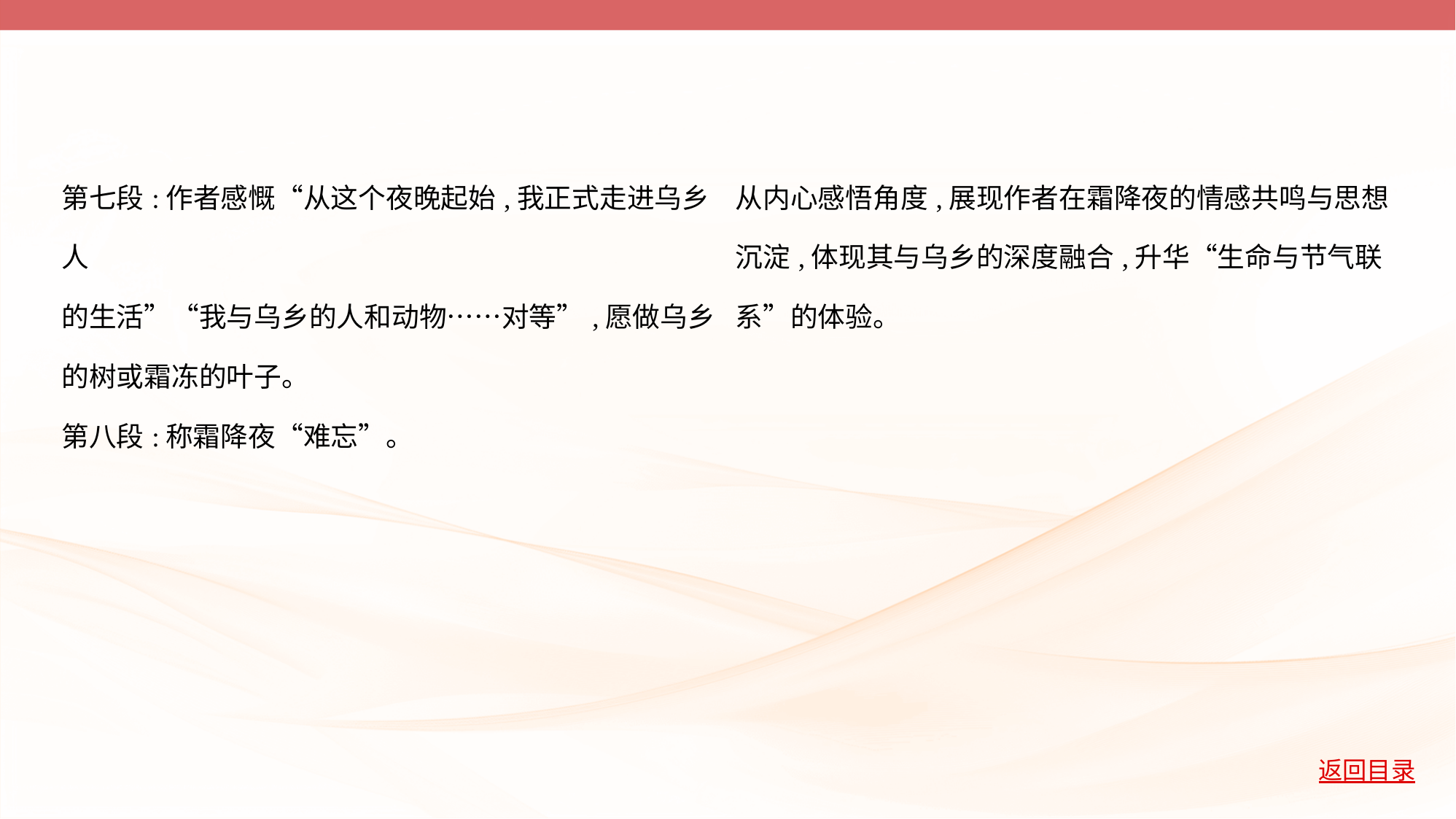

| 第七段:作者感慨“从这个夜晚起始,我正式走进乌乡人 的生活”“我与乌乡的人和动物……对等”,愿做乌乡 的树或霜冻的叶子。 第八段:称霜降夜“难忘”。 | 从内心感悟角度,展现作者在霜降夜的情感共鸣与思想 沉淀,体现其与乌乡的深度融合,升华“生命与节气联 系”的体验。 |
| --- | --- |